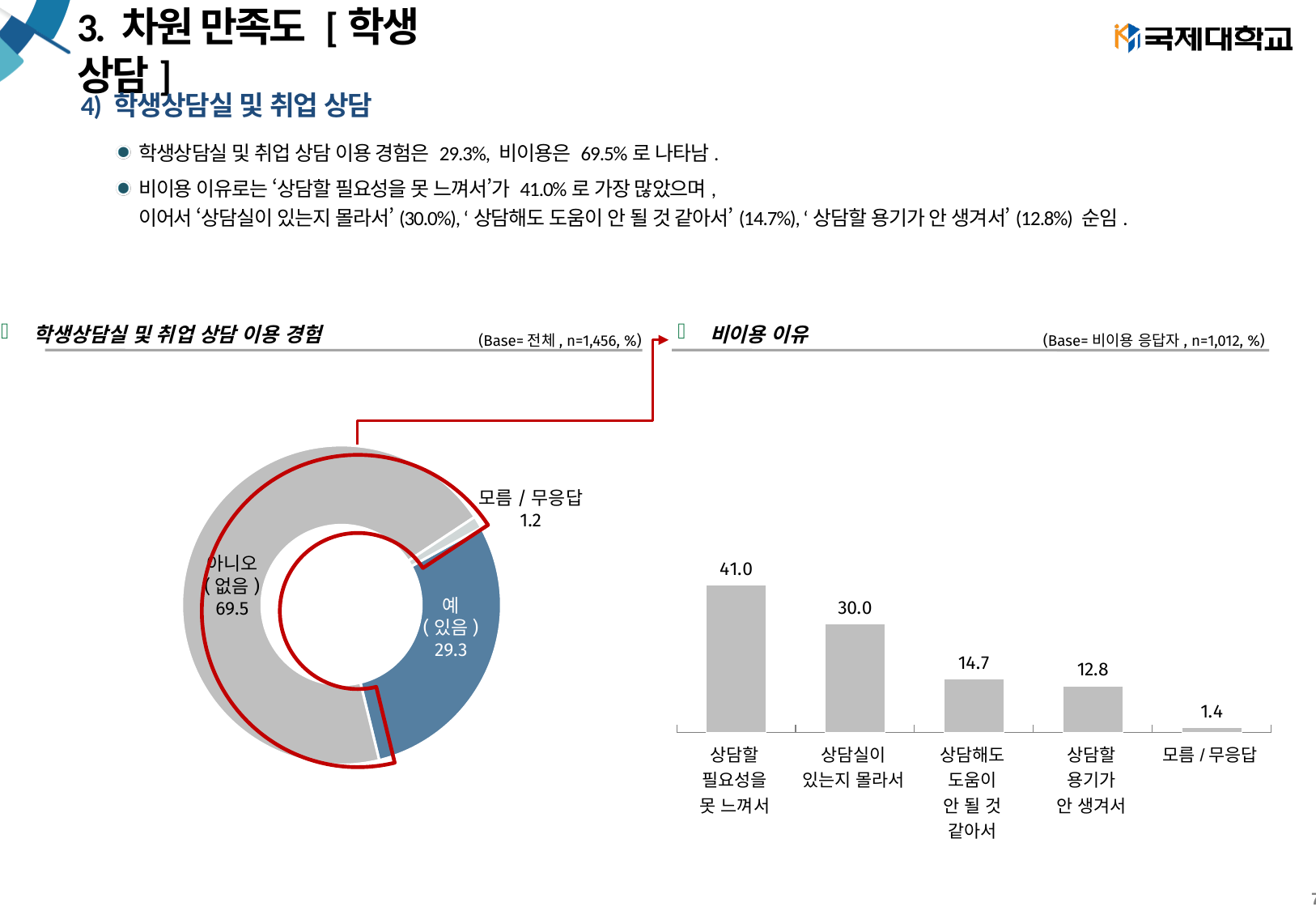

# 3. 차원 만족도 [학생 상담]
4) 학생상담실 및 취업 상담
학생상담실 및 취업 상담 이용 경험은 29.3%, 비이용은 69.5%로 나타남.
비이용 이유로는 ‘상담할 필요성을 못 느껴서’가 41.0%로 가장 많았으며,
이어서 ‘상담실이 있는지 몰라서’(30.0%), ‘상담해도 도움이 안 될 것 같아서’(14.7%), ‘상담할 용기가 안 생겨서’(12.8%) 순임.
학생상담실 및 취업 상담 이용 경험
(Base=전체, n=1,456, %)
비이용 이유
(Base=비이용 응답자, n=1,012, %)

### Chart

| Category |  |
|---|---|
| 상담할 필요성을 못 느껴서 | 41.00790513833992 |
| 상담실이 있는지 몰라서 | 30.039525691699602 |
| 상담해도 도움이 안 될 것 같아서 | 14.723320158102768 |
| 상담할 용기가 안 생겨서 | 12.845849802371543 |
| 모름/무응답 | 1.383399209486166 |

### Chart

| Category | 열1 |
|---|---|
| 예 | 29.25824175824176 |
| 아니오 | 69.5054945054945 |
| 모름/ 무응답 | 1.2362637362637363 |

### Chart

| Category | 열1 |
|---|---|
| 예 | 29.25824175824176 |
| 아니오 | 69.5054945054945 |
| 모름/ 무응답 | 1.2362637362637363 |
모름/무응답
1.2
아니오
(없음)
69.5
예
(있음)
29.3
| 상담할 필요성을 못 느껴서 | 상담실이 있는지 몰라서 | 상담해도 도움이 안 될 것 같아서 | 상담할 용기가 안 생겨서 | 모름/무응답 |
| --- | --- | --- | --- | --- |